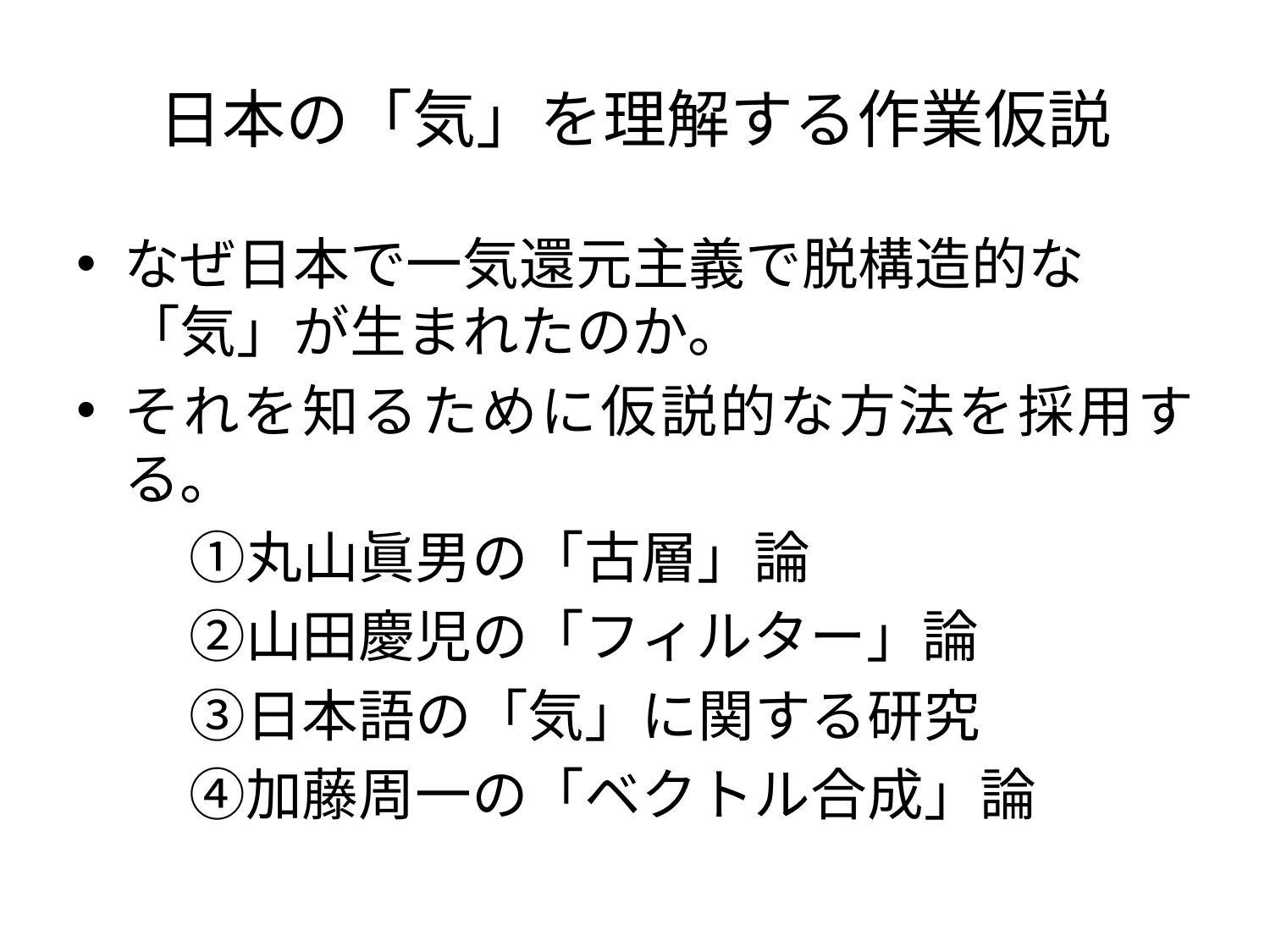

# 日本の「気」を理解する作業仮説
なぜ日本で一気還元主義で脱構造的な「気」が生まれたのか。
それを知るために仮説的な方法を採用する。
　　①丸山眞男の「古層」論
　　②山田慶児の「フィルター」論
　　③日本語の「気」に関する研究
　　④加藤周一の「ベクトル合成」論